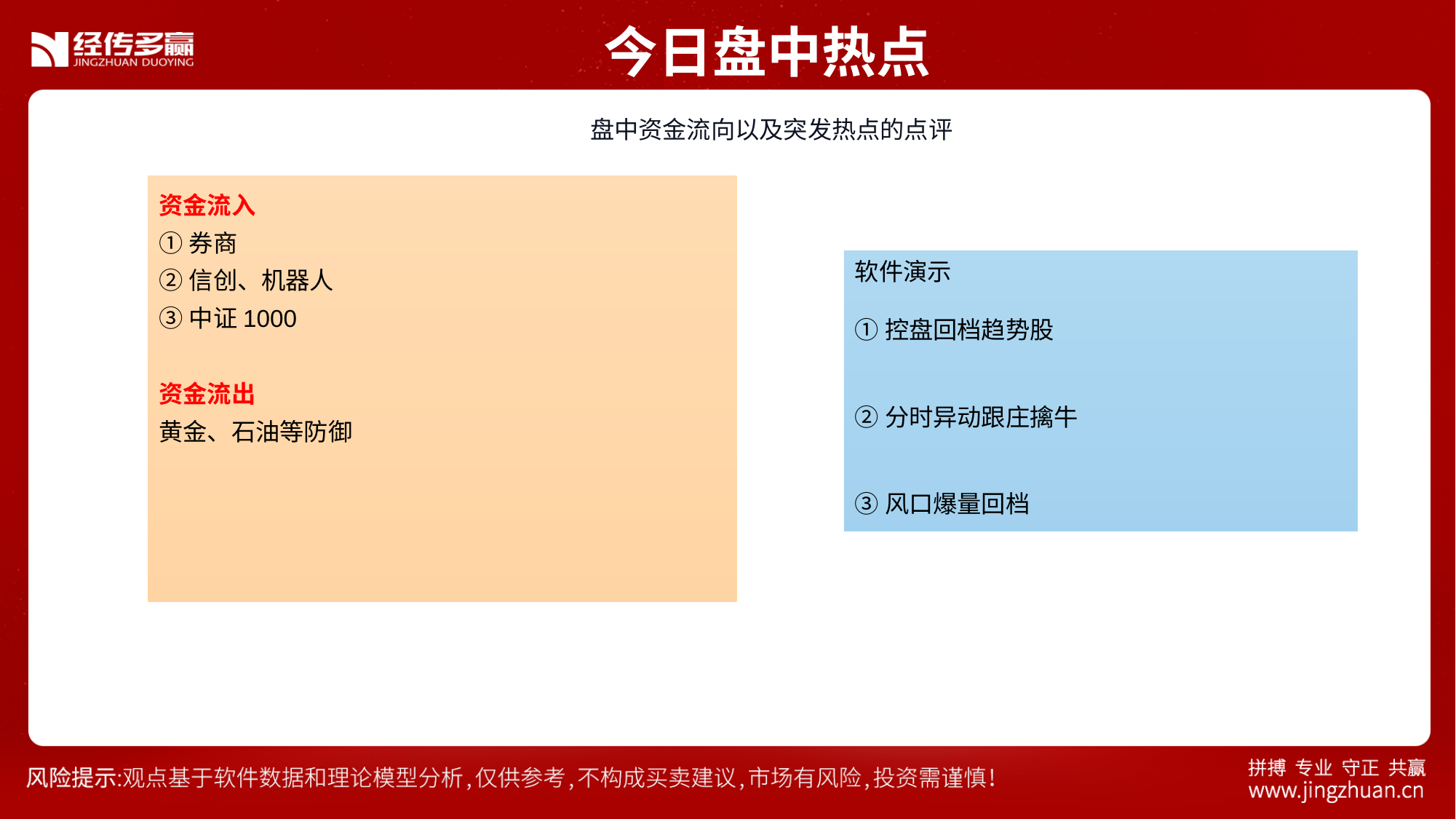

今日盘中热点
          盘中资金流向以及突发热点的点评
资金流入
①券商
②信创、机器人
③中证1000

资金流出
黄金、石油等防御
软件演示

①控盘回档趋势股

②分时异动跟庄擒牛

③风口爆量回档